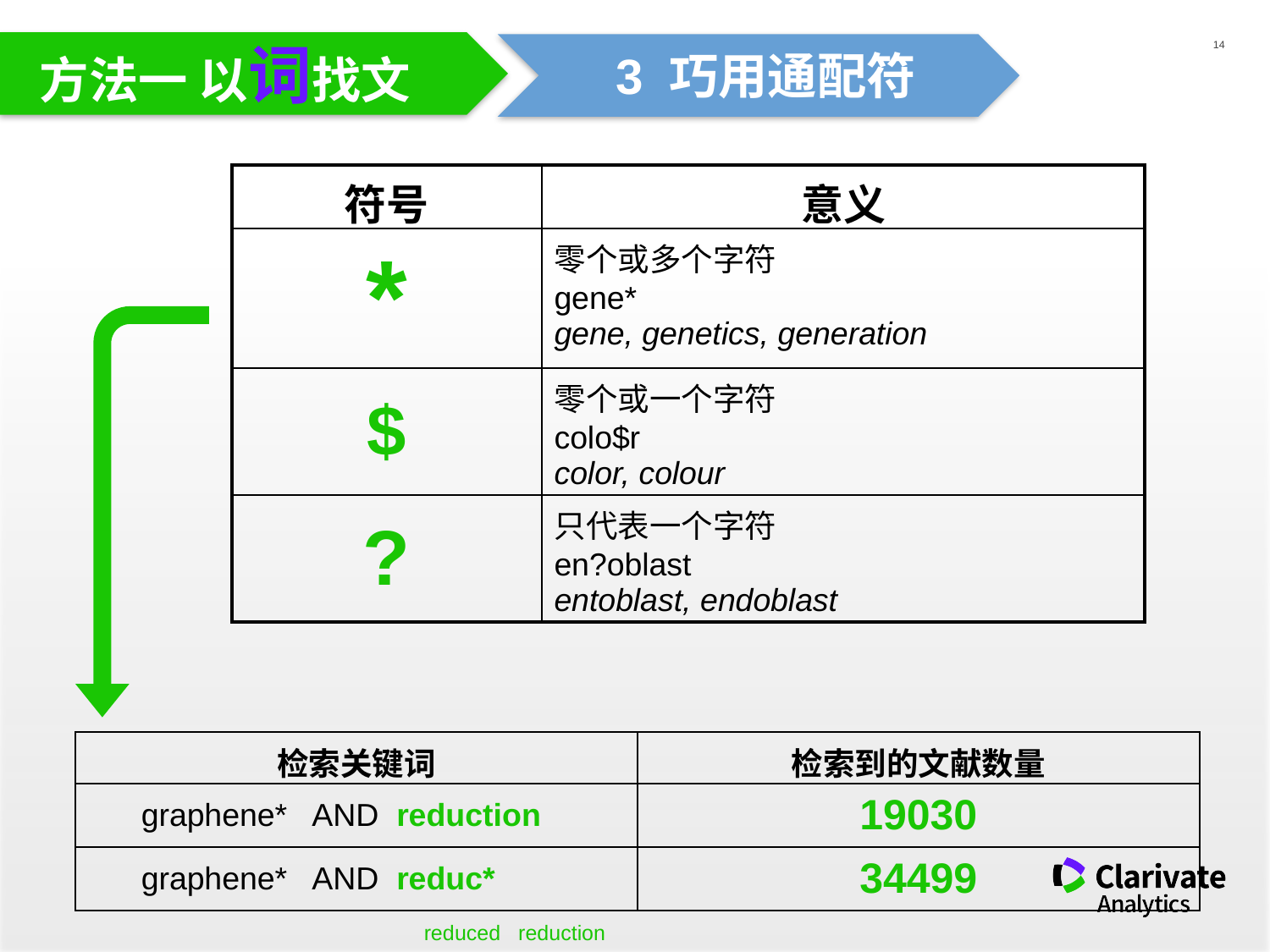

方法一 以词找文

3 巧用通配符
| 符号 | 意义 |
| --- | --- |
| \* | 零个或多个字符 gene\* gene, genetics, generation |
| $ | 零个或一个字符 colo$r color, colour |
| ? | 只代表一个字符 en?oblast entoblast, endoblast |

| 检索关键词 | 检索到的文献数量 |
| --- | --- |
| graphene\* AND reduction | 19030 |
| graphene\* AND reduc\* | 34499 |
reduced   reduction